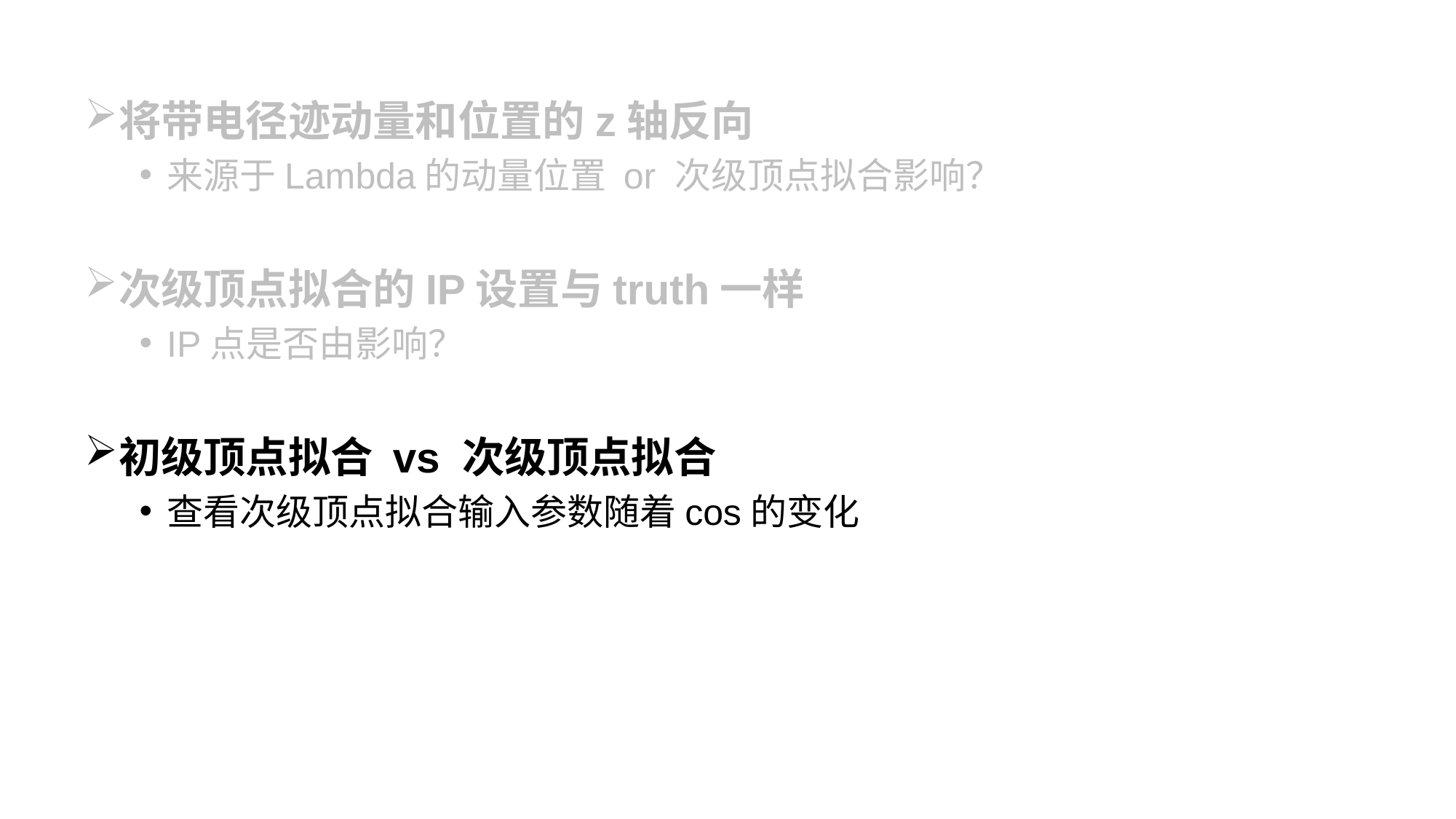

将带电径迹动量和位置的z轴反向
来源于Lambda的动量位置 or 次级顶点拟合影响？
次级顶点拟合的IP设置与truth一样
IP点是否由影响？
初级顶点拟合 vs 次级顶点拟合
查看次级顶点拟合输入参数随着cos的变化